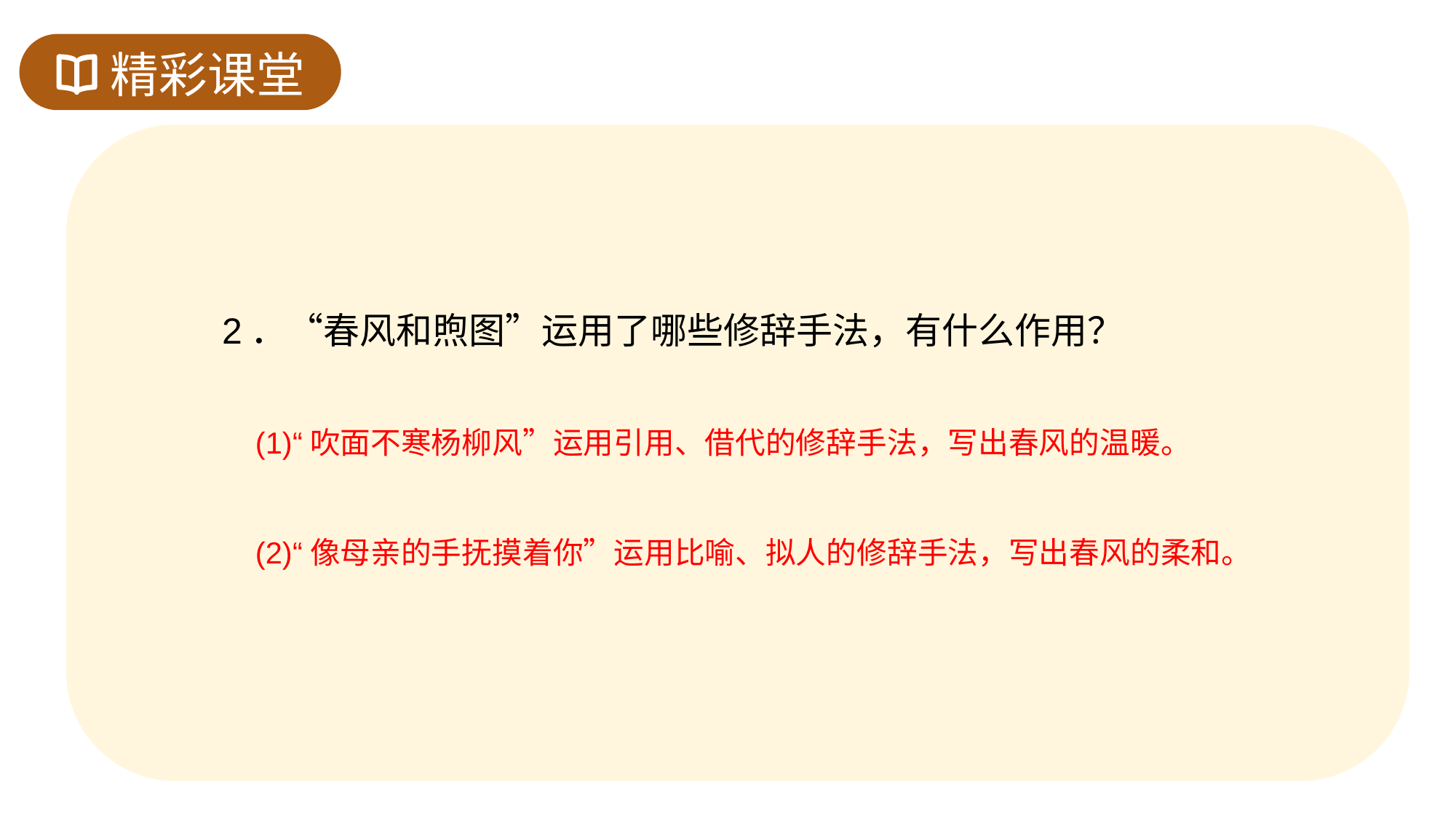

精彩课堂

2．“春风和煦图”运用了哪些修辞手法，有什么作用？
    (1)“吹面不寒杨柳风”运用引用、借代的修辞手法，写出春风的温暖。
    (2)“像母亲的手抚摸着你”运用比喻、拟人的修辞手法，写出春风的柔和。